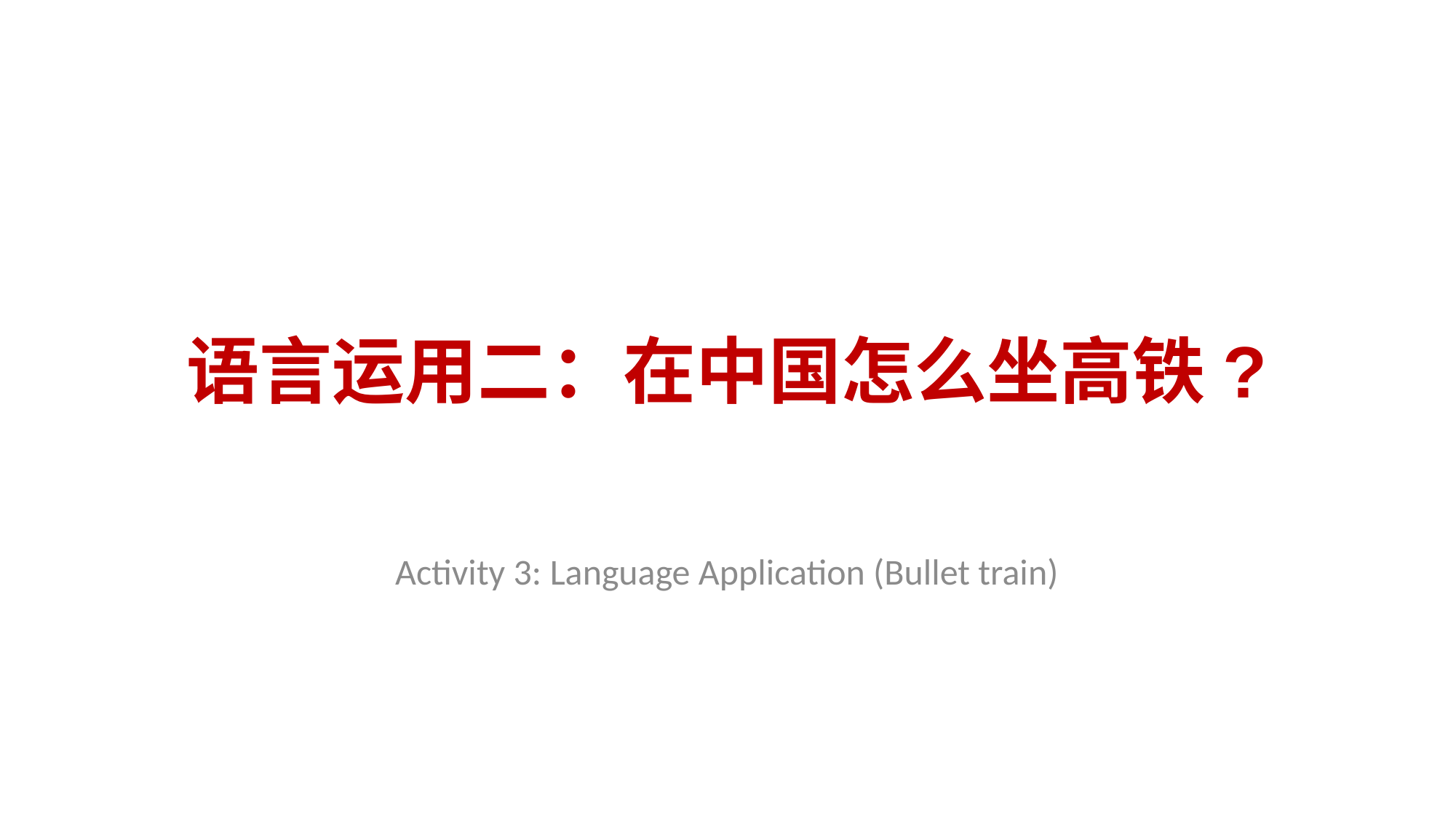

# 语言运用二：在中国怎么坐高铁?
Activity 3: Language Application (Bullet train)